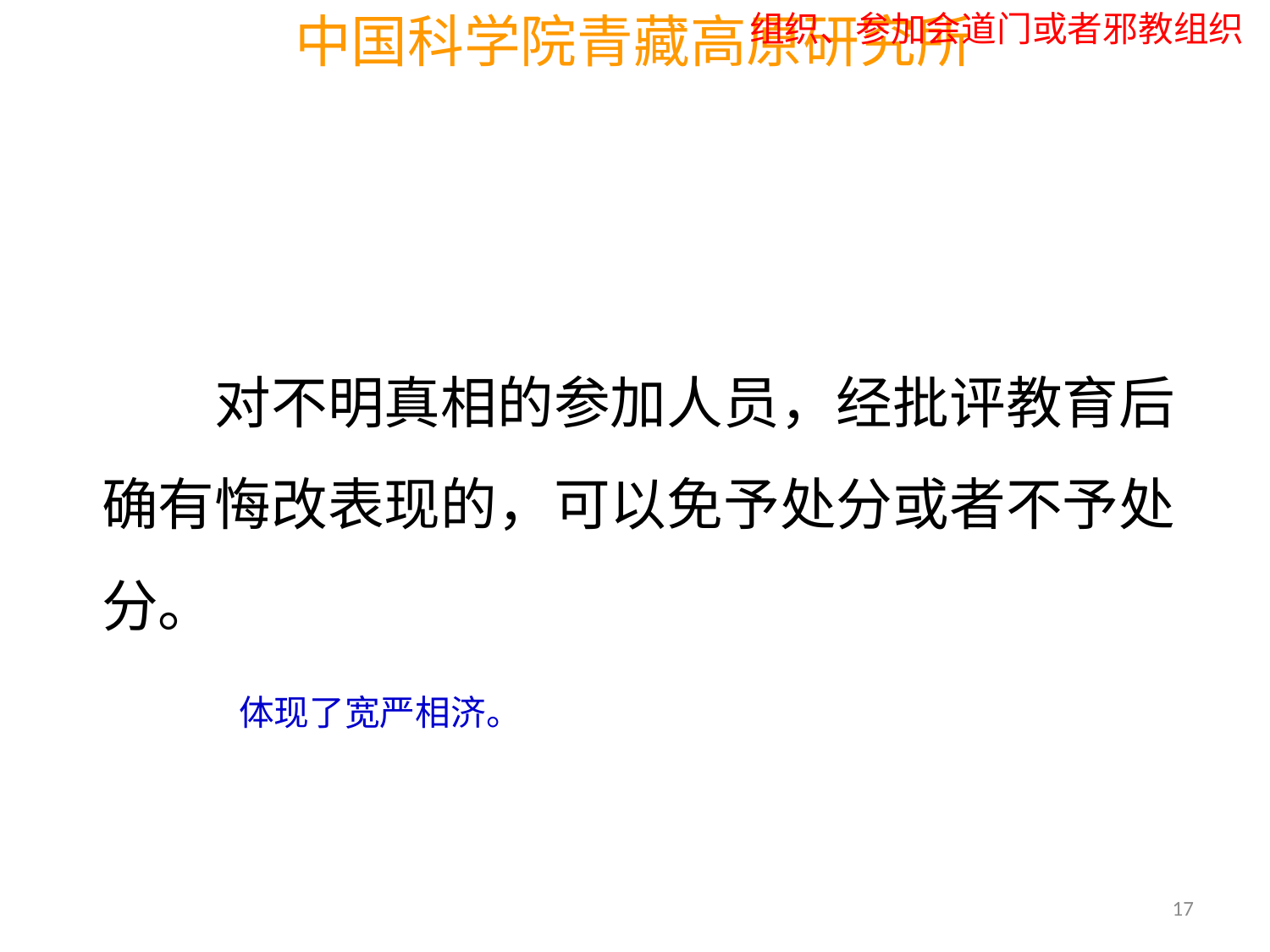

组织、参加会道门或者邪教组织
　　对不明真相的参加人员，经批评教育后确有悔改表现的，可以免予处分或者不予处分。
体现了宽严相济。
17